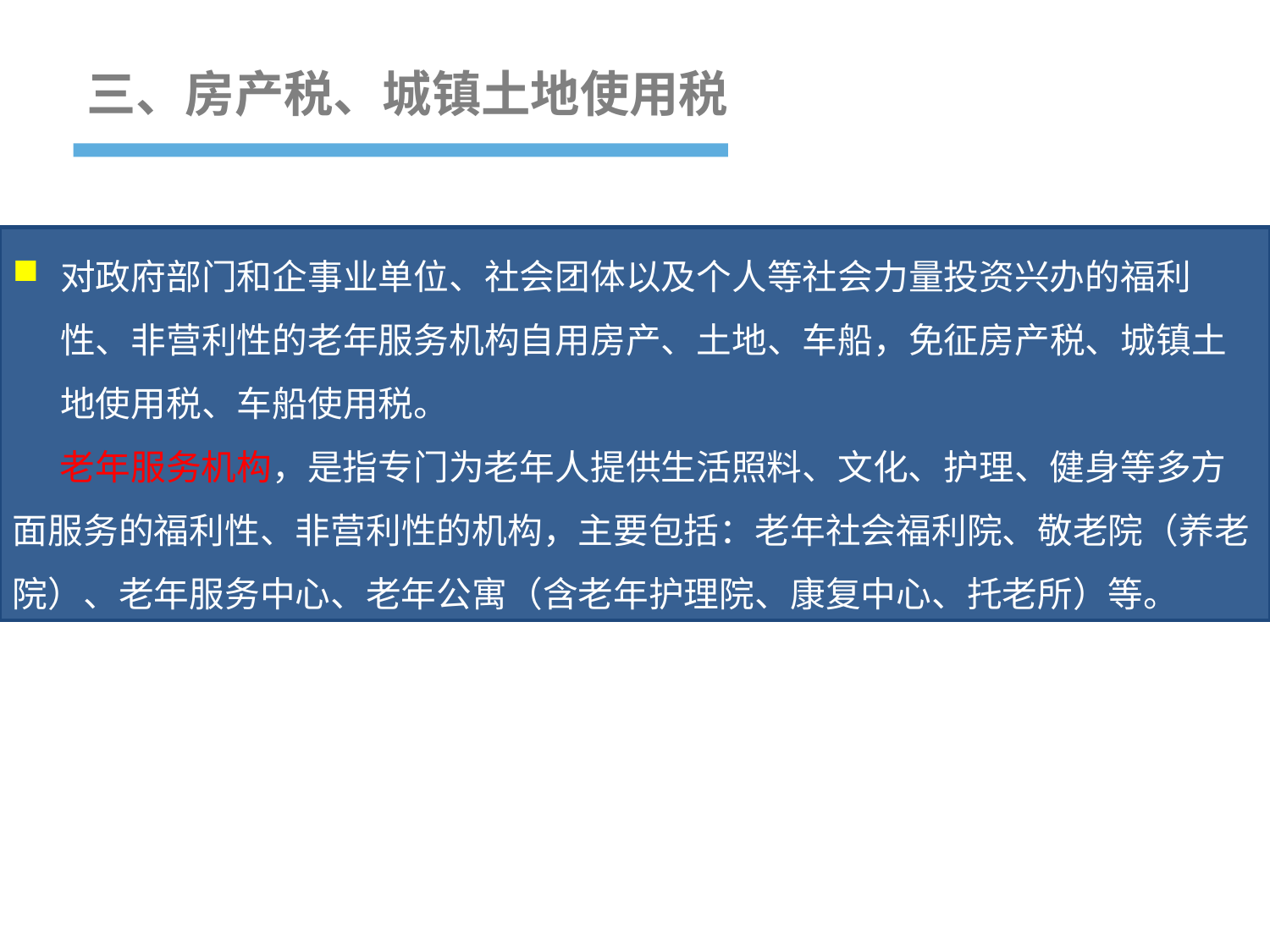

三、房产税、城镇土地使用税
对政府部门和企事业单位、社会团体以及个人等社会力量投资兴办的福利性、非营利性的老年服务机构自用房产、土地、车船，免征房产税、城镇土地使用税、车船使用税。
     老年服务机构，是指专门为老年人提供生活照料、文化、护理、健身等多方面服务的福利性、非营利性的机构，主要包括：老年社会福利院、敬老院（养老院）、老年服务中心、老年公寓（含老年护理院、康复中心、托老所）等。